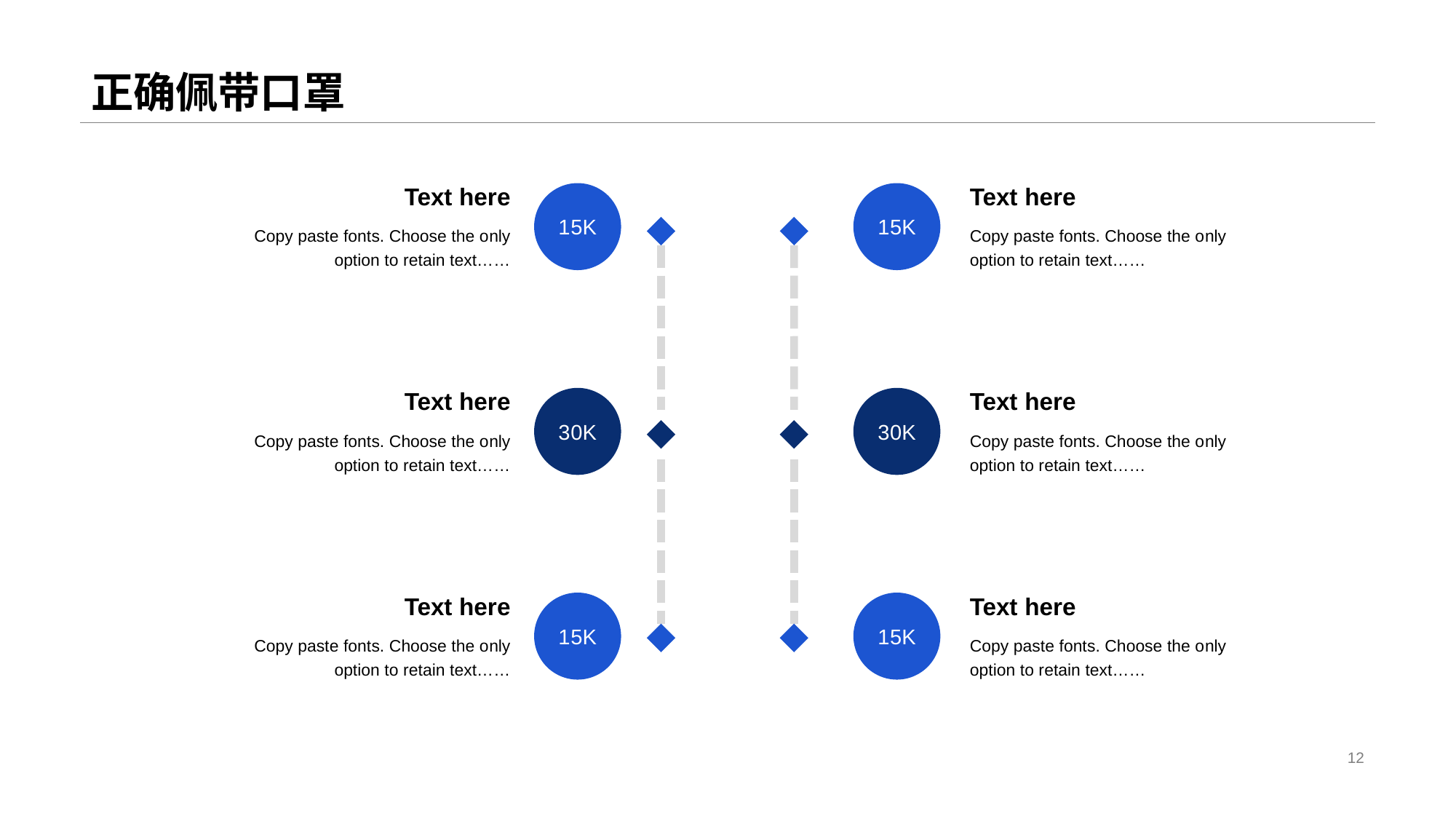

# 正确佩带口罩
Text  here
Text  here
1 5K
1 5K
Copy paste fonts. Choose the o nly option to retain text……
Copy paste fonts. Choose the o nly option to retain text……

Text  here
Text  here
3 0K
3 0K

Copy paste fonts. Choose the o nly option to retain text……
Copy paste fonts. Choose the o nly option to retain text……
Text  here
Text  here
1 5K
1 5K

Copy paste fonts. Choose the o nly option to retain text……
Copy paste fonts. Choose the o nly option to retain text……
12